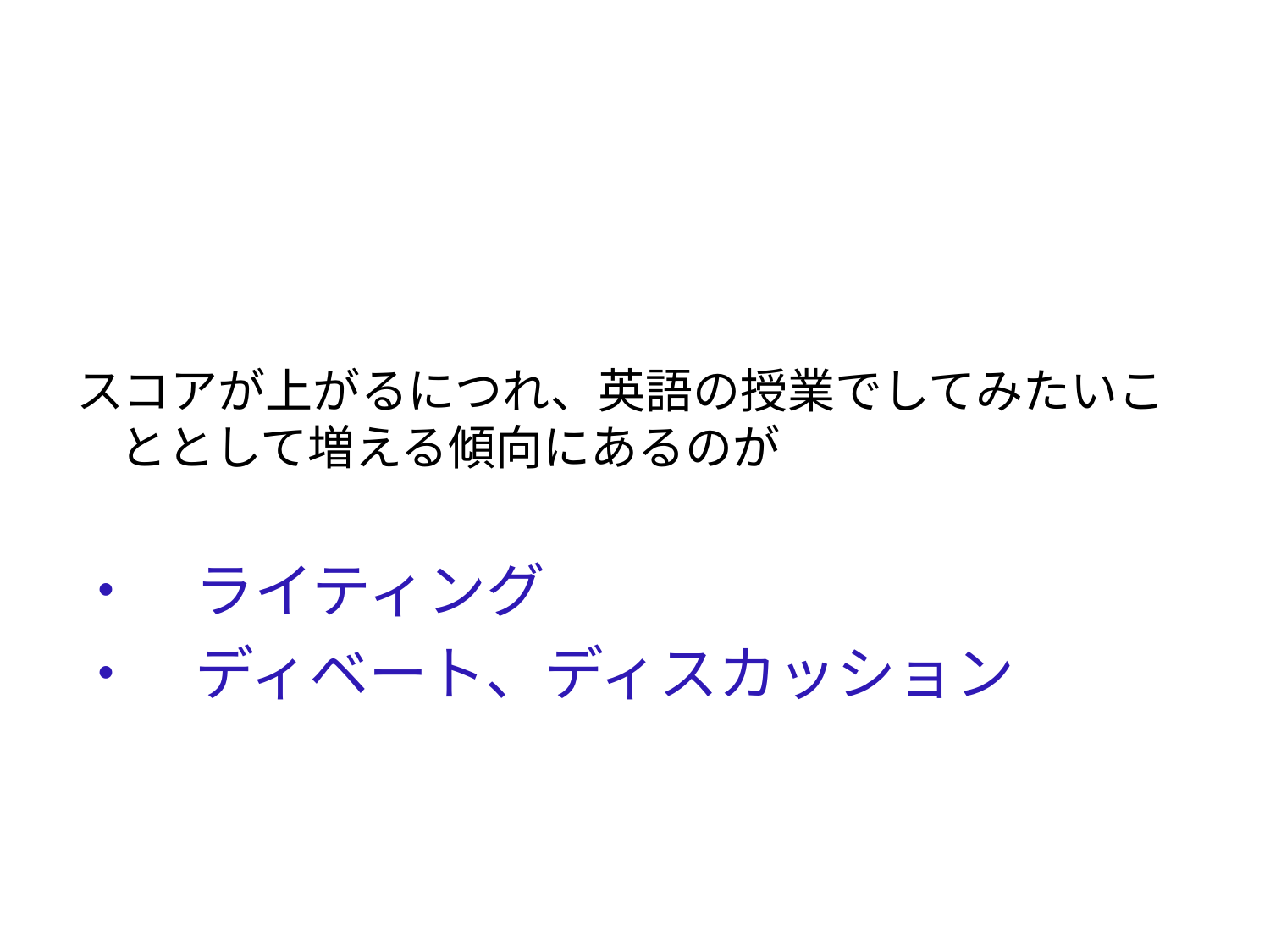

#

スコアが上がるにつれ、英語の授業でしてみたいこととして増える傾向にあるのが

・　ライティング
・　ディベート、ディスカッション